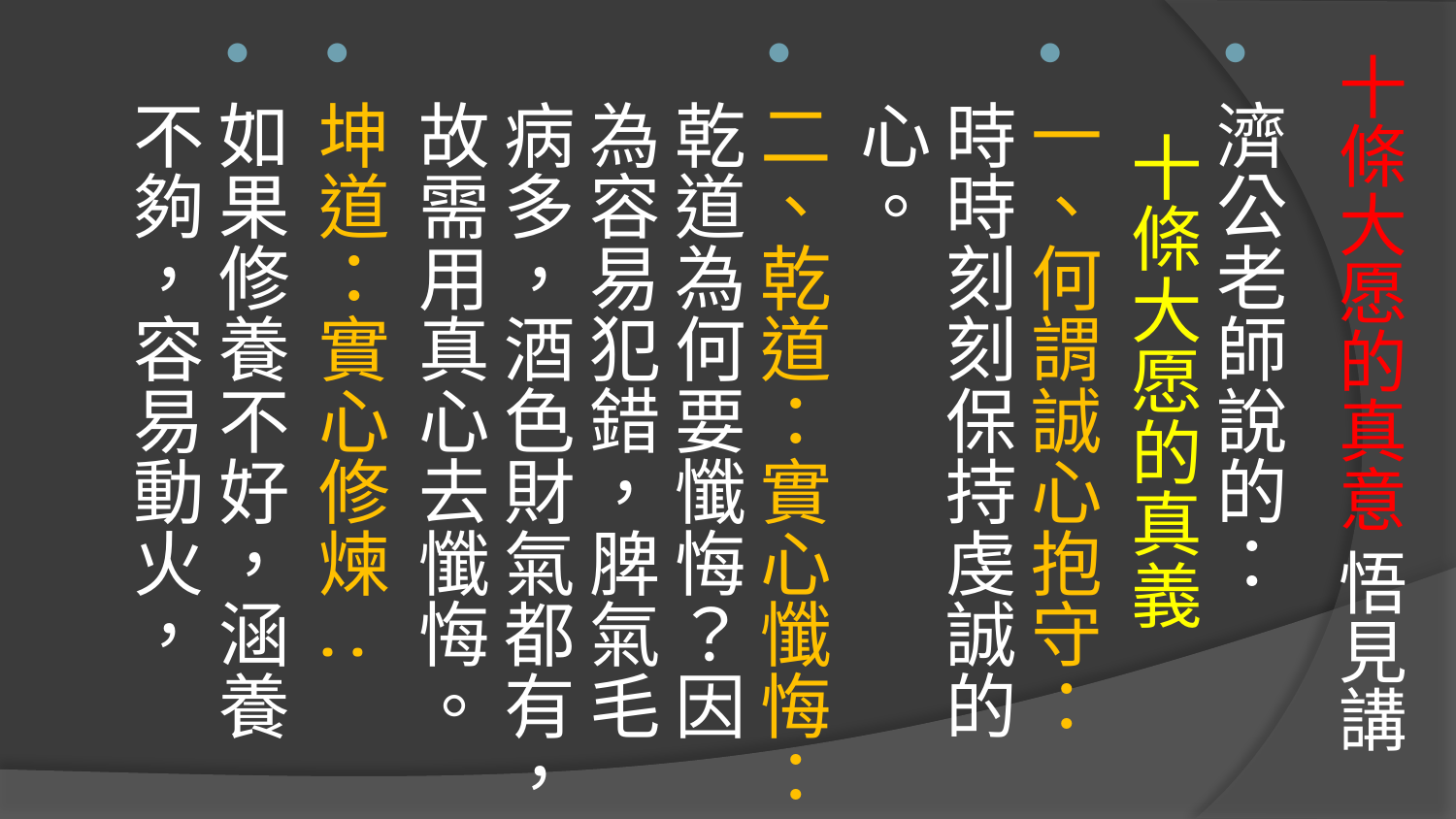

濟公老師說的：              十條大愿的真義
一、何謂誠心抱守：時時刻刻保持虔誠的心。
二、乾道：實心懺悔：乾道為何要懺悔？因為容易犯錯，脾氣毛病多，酒色財氣都有，故需用真心去懺悔。
坤道：實心修煉 :
如果修養不好，涵養不夠，容易動火，

# 十條大愿的真意 悟見講